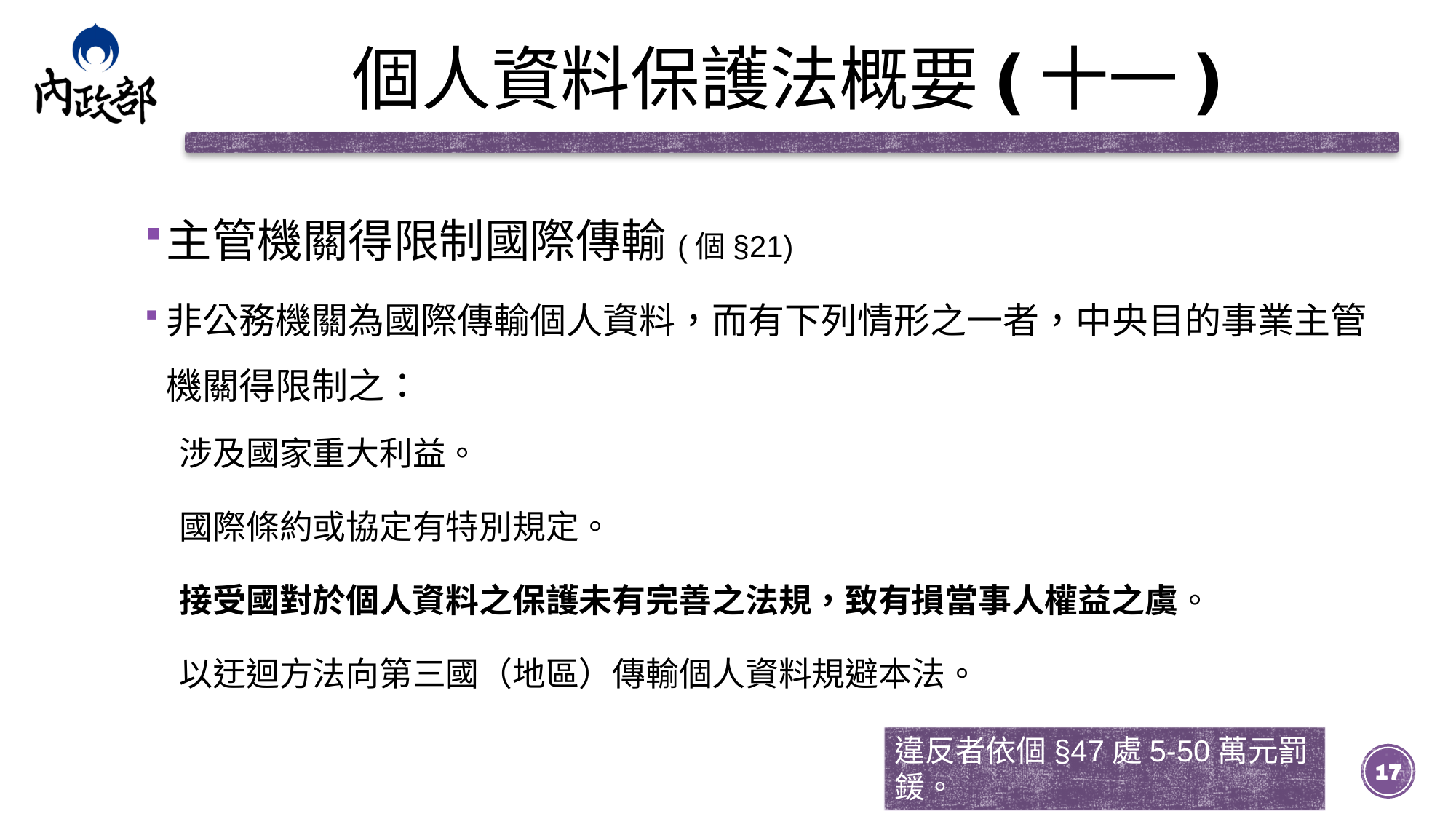

# 個人資料保護法概要(十一)
主管機關得限制國際傳輸(個§21)
非公務機關為國際傳輸個人資料，而有下列情形之一者，中央目的事業主管機關得限制之：

涉及國家重大利益。
國際條約或協定有特別規定。
接受國對於個人資料之保護未有完善之法規，致有損當事人權益之虞。
以迂迴方法向第三國（地區）傳輸個人資料規避本法。
違反者依個§47處5-50萬元罰鍰。
17